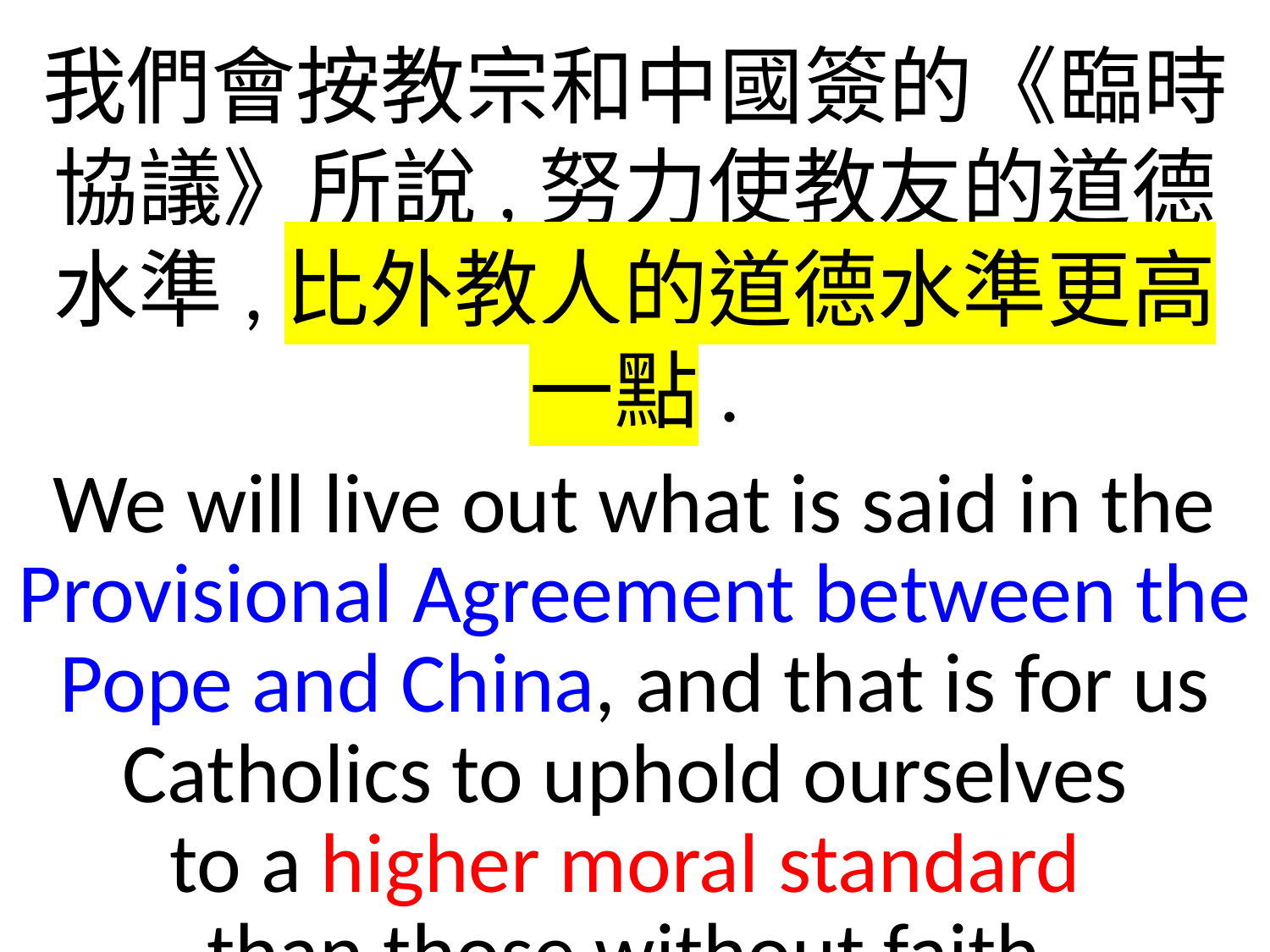

我們會按教宗和中國簽的《臨時協議》所說,努力使教友的道德水準,比外教人的道德水準更高一點.
We will live out what is said in the Provisional Agreement between the Pope and China, and that is for us Catholics to uphold ourselves
to a higher moral standard
than those without faith.